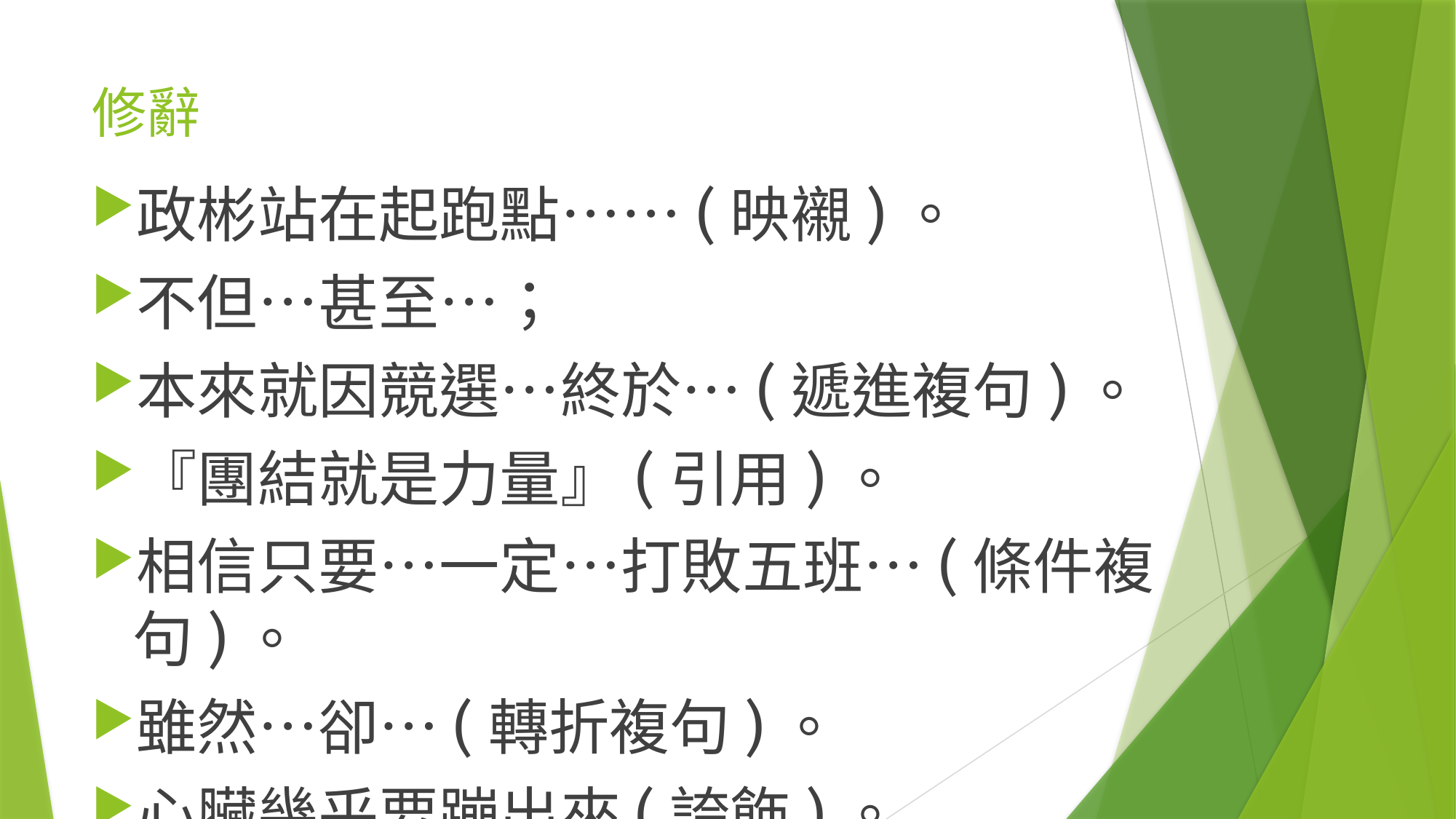

# 修辭
政彬站在起跑點……(映襯)。
不但…甚至…；
本來就因競選…終於…(遞進複句)。
『團結就是力量』(引用)。
相信只要…一定…打敗五班…(條件複句)。
雖然…卻…(轉折複句)。
心臟幾乎要蹦出來(誇飾)。